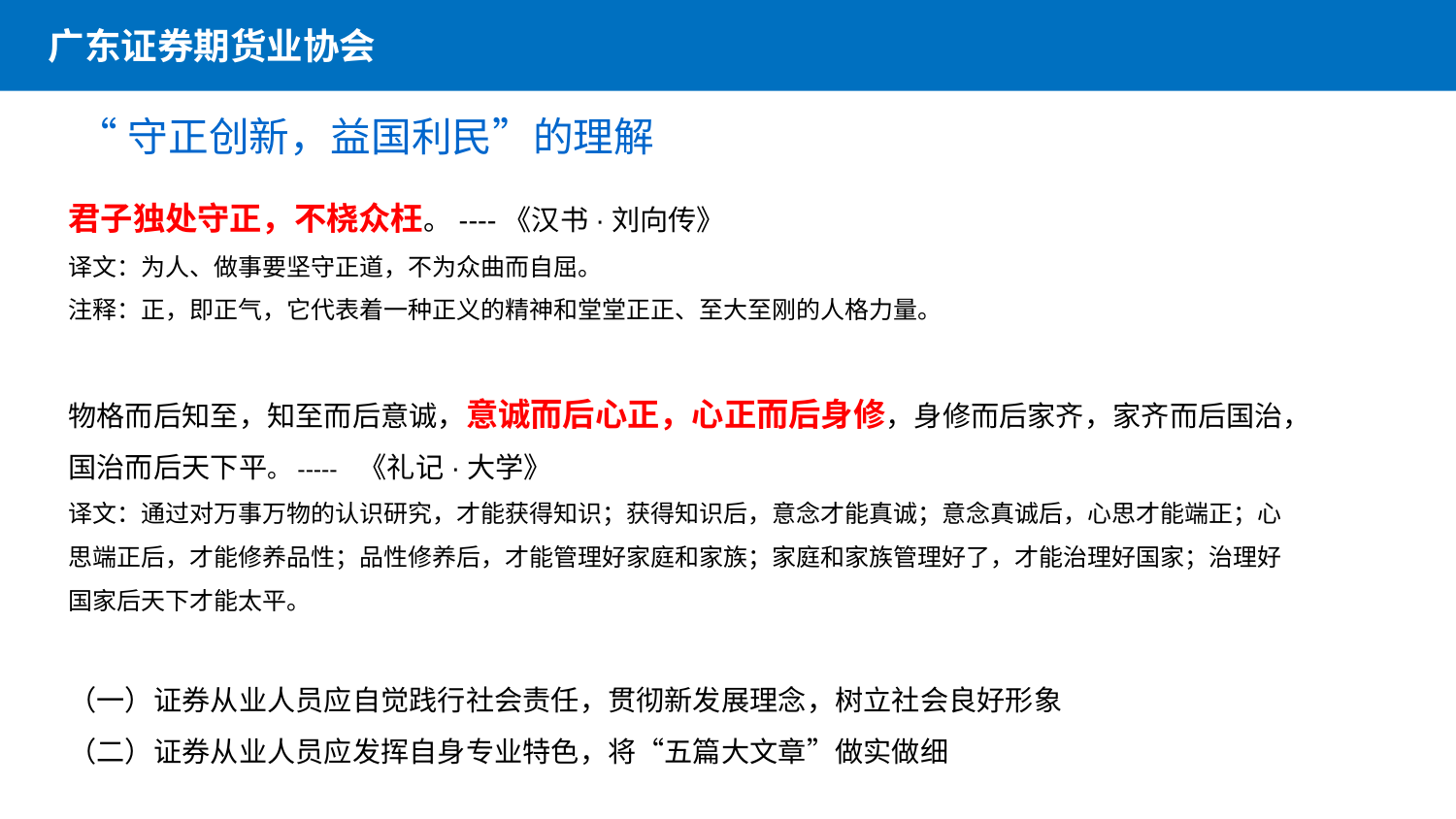

广东证券期货业协会
 “守正创新，益国利民”的理解

君子独处守正，不桡众枉。----《汉书·刘向传》
译文：为人、做事要坚守正道，不为众曲而自屈。
注释：正，即正气，它代表着一种正义的精神和堂堂正正、至大至刚的人格力量。

物格而后知至，知至而后意诚，意诚而后心正，心正而后身修，身修而后家齐，家齐而后国治，国治而后天下平。-----  《礼记·大学》
译文：通过对万事万物的认识研究，才能获得知识；获得知识后，意念才能真诚；意念真诚后，心思才能端正；心思端正后，才能修养品性；品性修养后，才能管理好家庭和家族；家庭和家族管理好了，才能治理好国家；治理好国家后天下才能太平。

（一）证券从业人员应自觉践行社会责任，贯彻新发展理念，树立社会良好形象
（二）证券从业人员应发挥自身专业特色，将“五篇大文章”做实做细